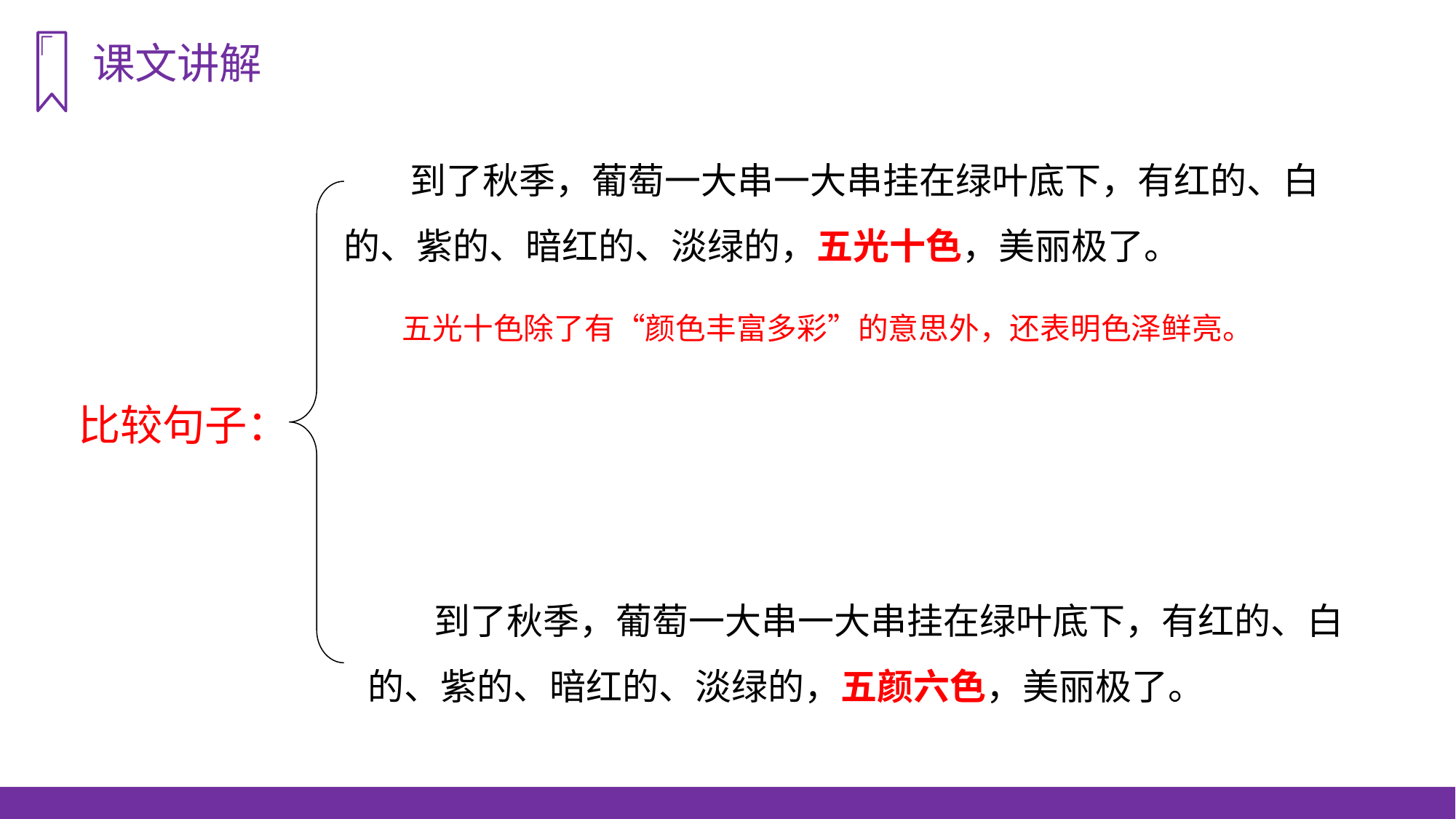

课文讲解
       到了秋季，葡萄一大串一大串挂在绿叶底下，有红的、白的、紫的、暗红的、淡绿的，五光十色，美丽极了。

      五光十色除了有“颜色丰富多彩”的意思外，还表明色泽鲜亮。
比较句子：
       到了秋季，葡萄一大串一大串挂在绿叶底下，有红的、白的、紫的、暗红的、淡绿的，五颜六色，美丽极了。